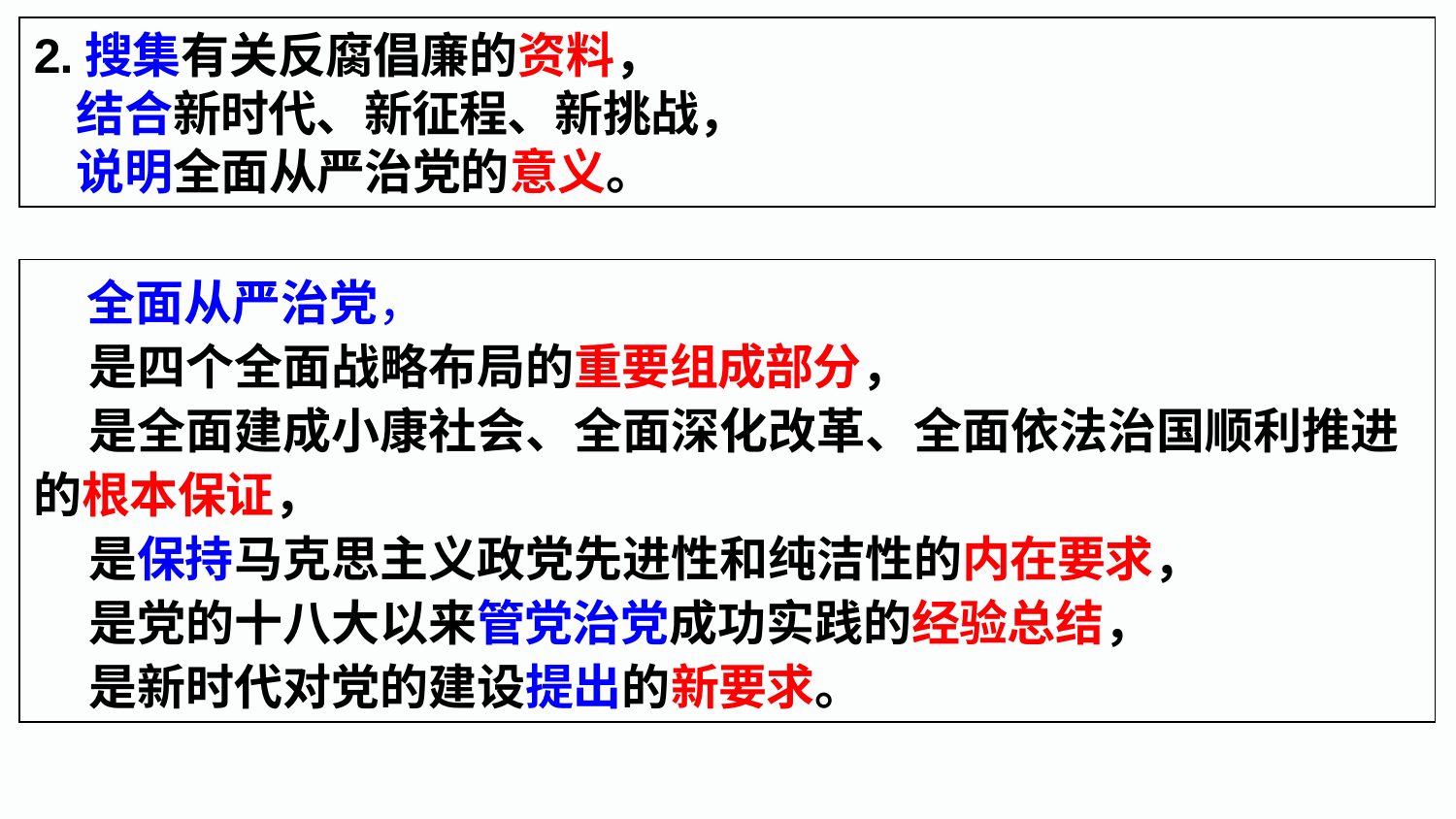

2.搜集有关反腐倡廉的资料，
   结合新时代、新征程、新挑战，
   说明全面从严治党的意义。
    全面从严治党，
    是四个全面战略布局的重要组成部分，
    是全面建成小康社会、全面深化改革、全面依法治国顺利推进的根本保证，
    是保持马克思主义政党先进性和纯洁性的内在要求，
    是党的十八大以来管党治党成功实践的经验总结，
    是新时代对党的建设提出的新要求。